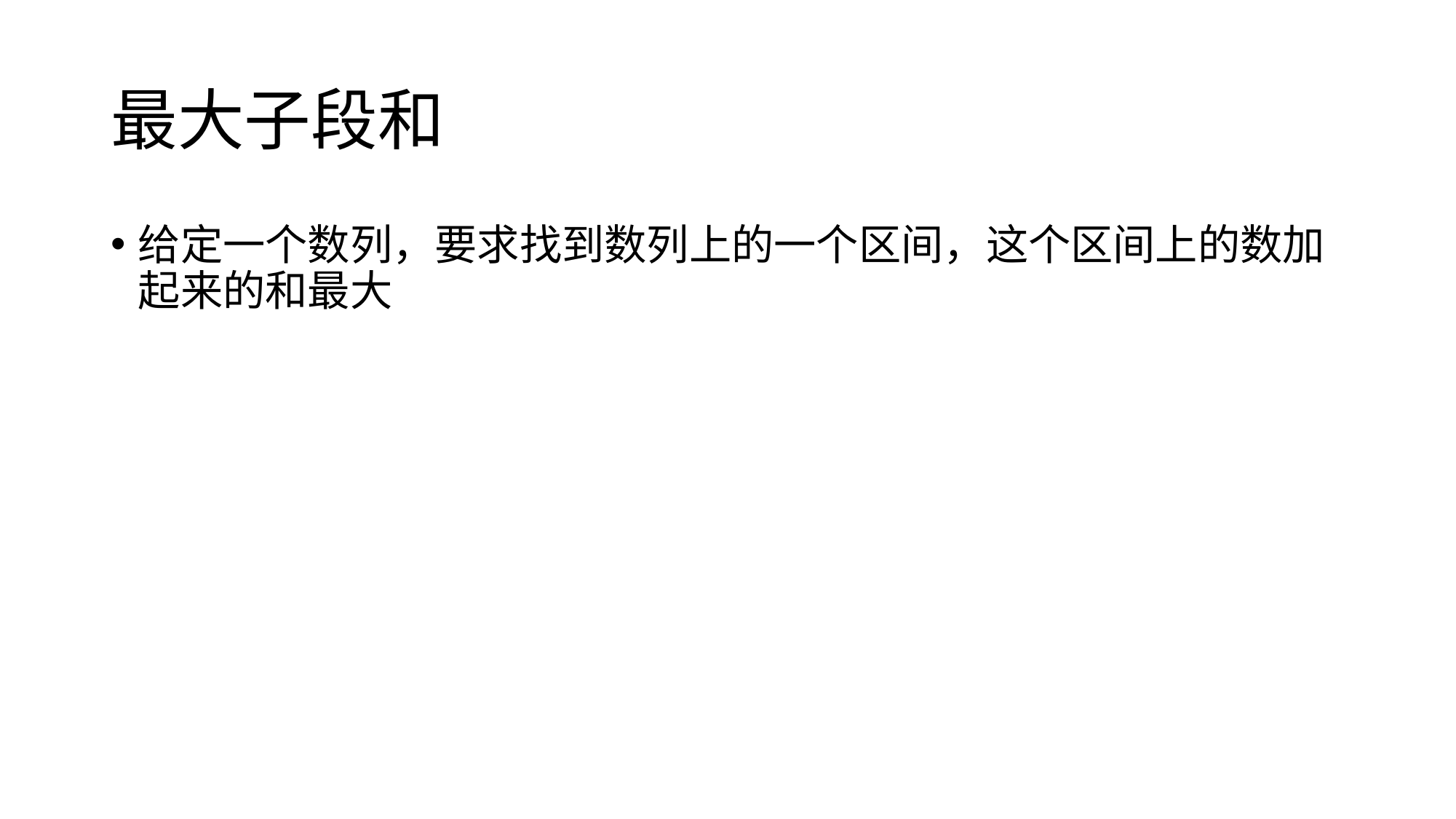

# 最大子段和
给定一个数列，要求找到数列上的一个区间，这个区间上的数加起来的和最大